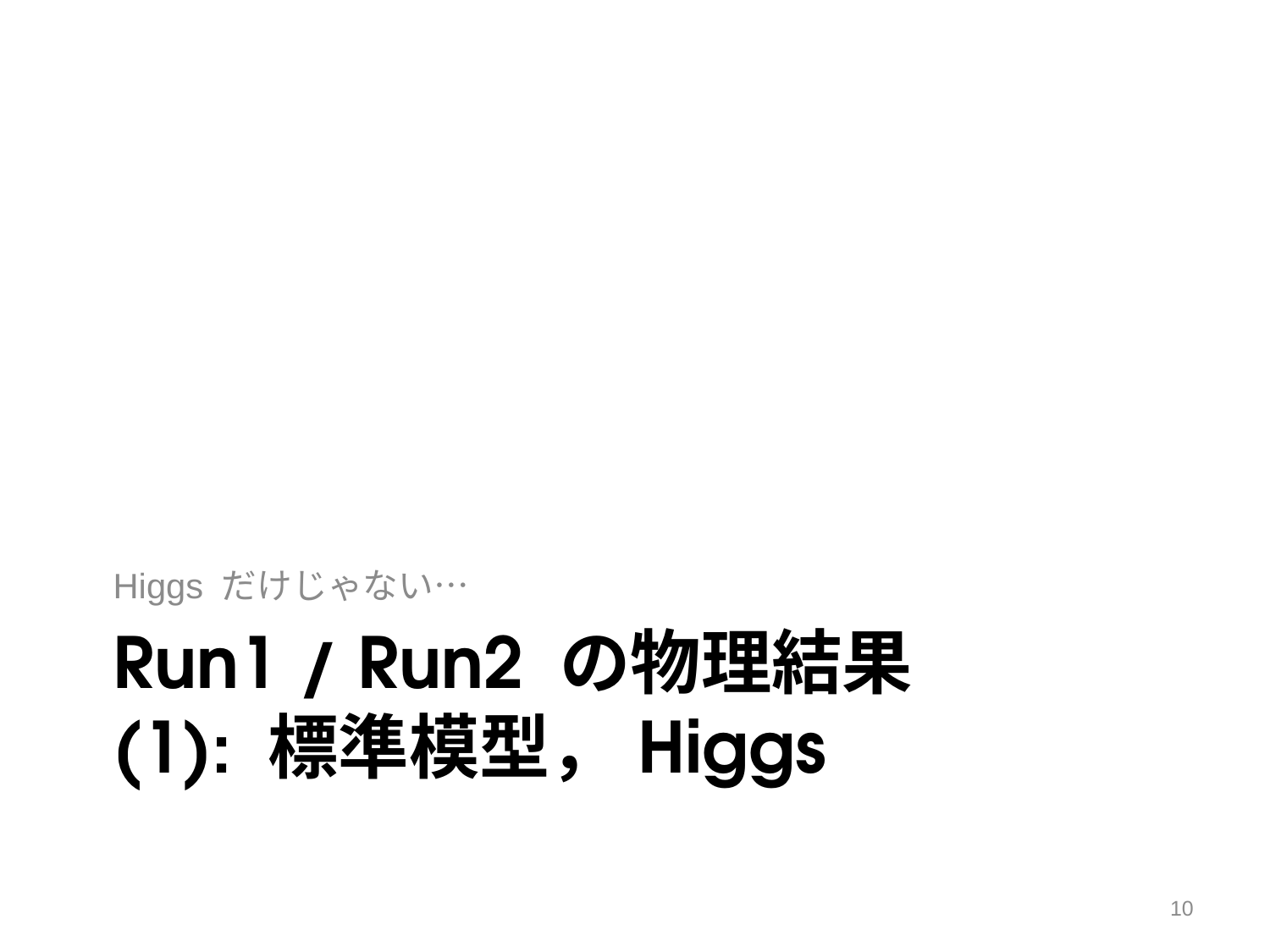

Higgs だけじゃない…
# Run1 / Run2 の物理結果 (1): 標準模型，Higgs
10